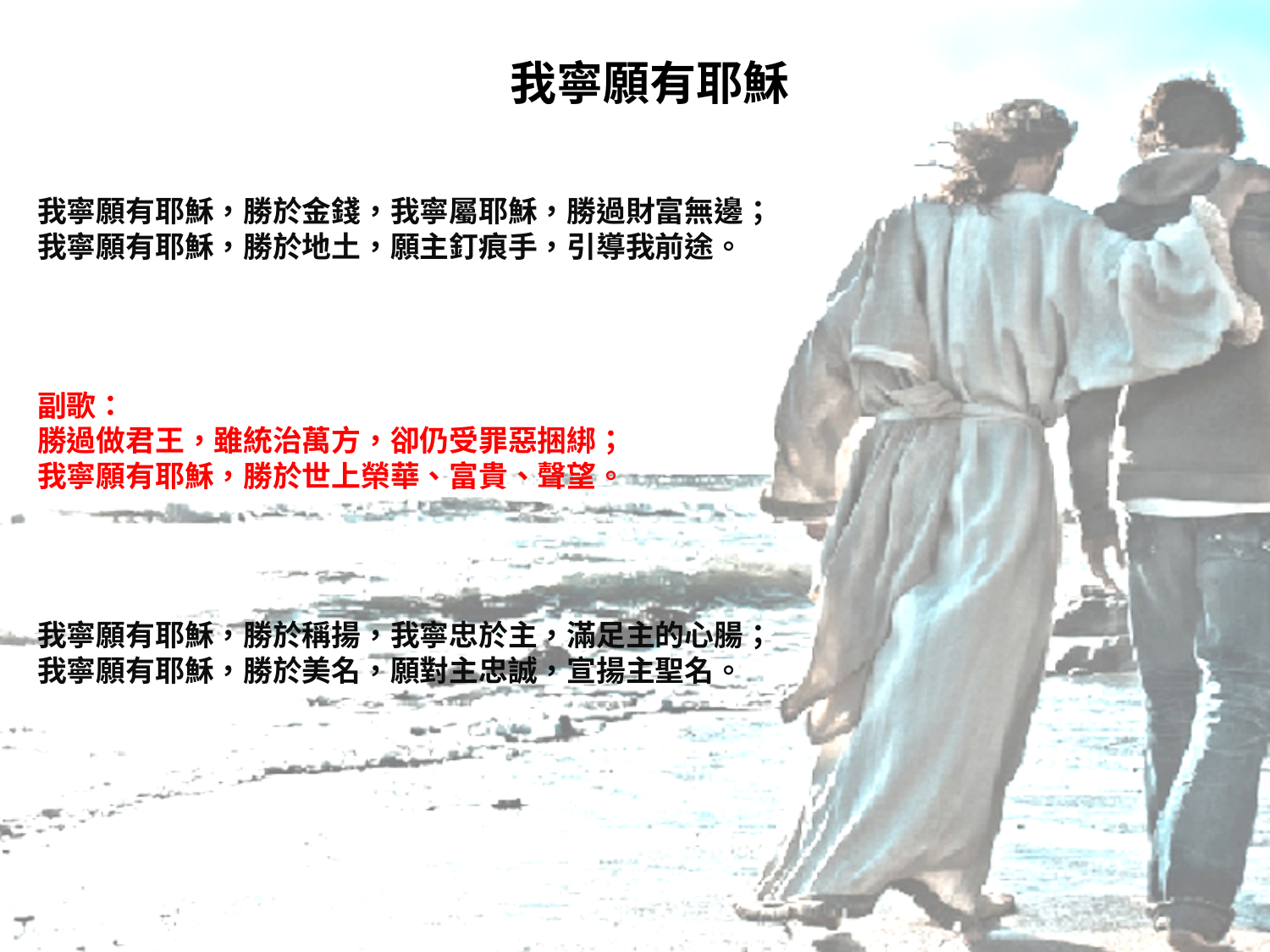

# 我寧願有耶穌
我寧願有耶穌，勝於金錢，我寧屬耶穌，勝過財富無邊；
我寧願有耶穌，勝於地土，願主釘痕手，引導我前途。

副歌：
勝過做君王，雖統治萬方，卻仍受罪惡捆綁；
我寧願有耶穌，勝於世上榮華、富貴、聲望。

我寧願有耶穌，勝於稱揚，我寧忠於主，滿足主的心腸；
我寧願有耶穌，勝於美名，願對主忠誠，宣揚主聖名。